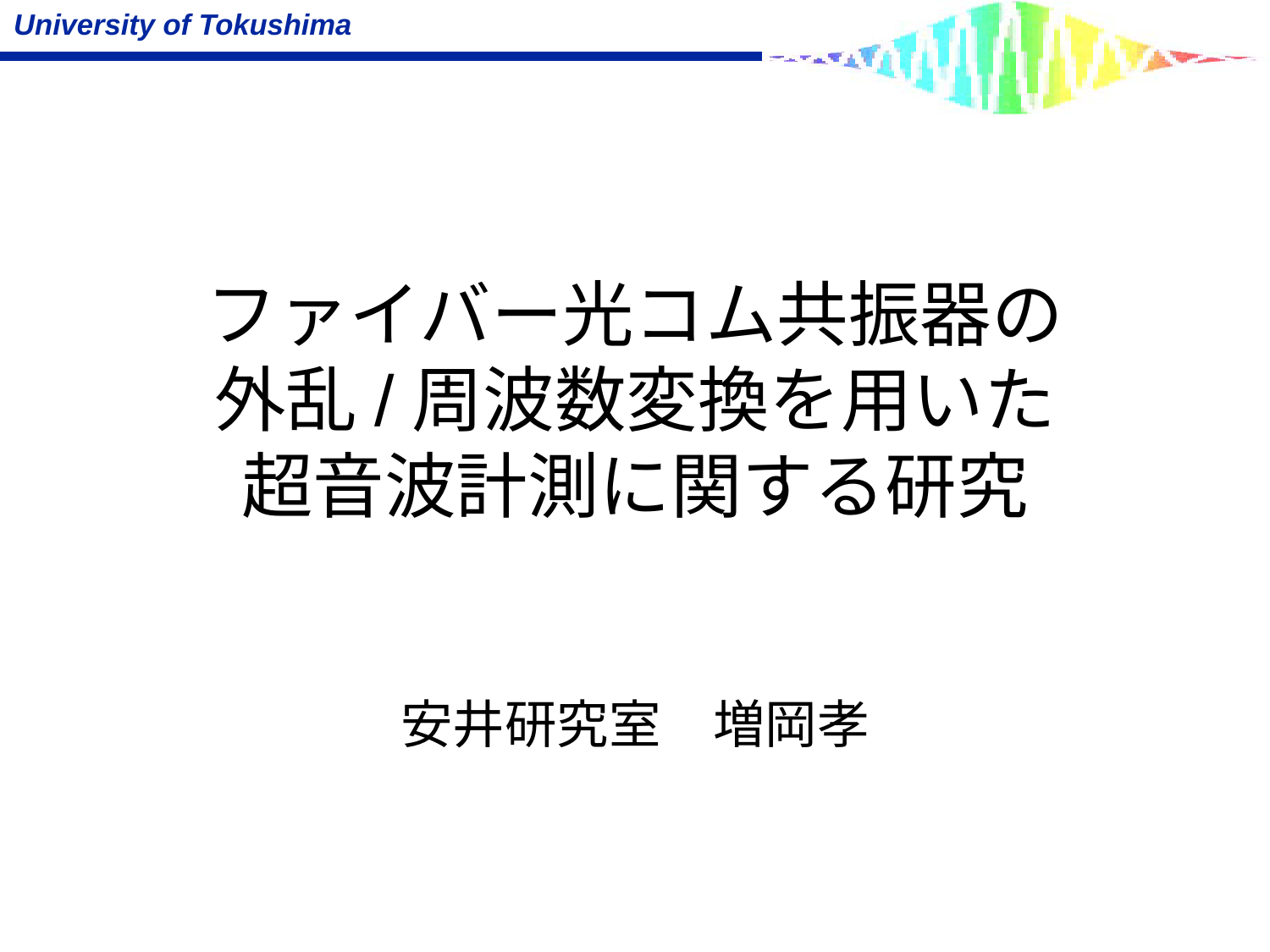

# ファイバー光コム共振器の 外乱/周波数変換を用いた 超音波計測に関する研究

安井研究室　増岡孝